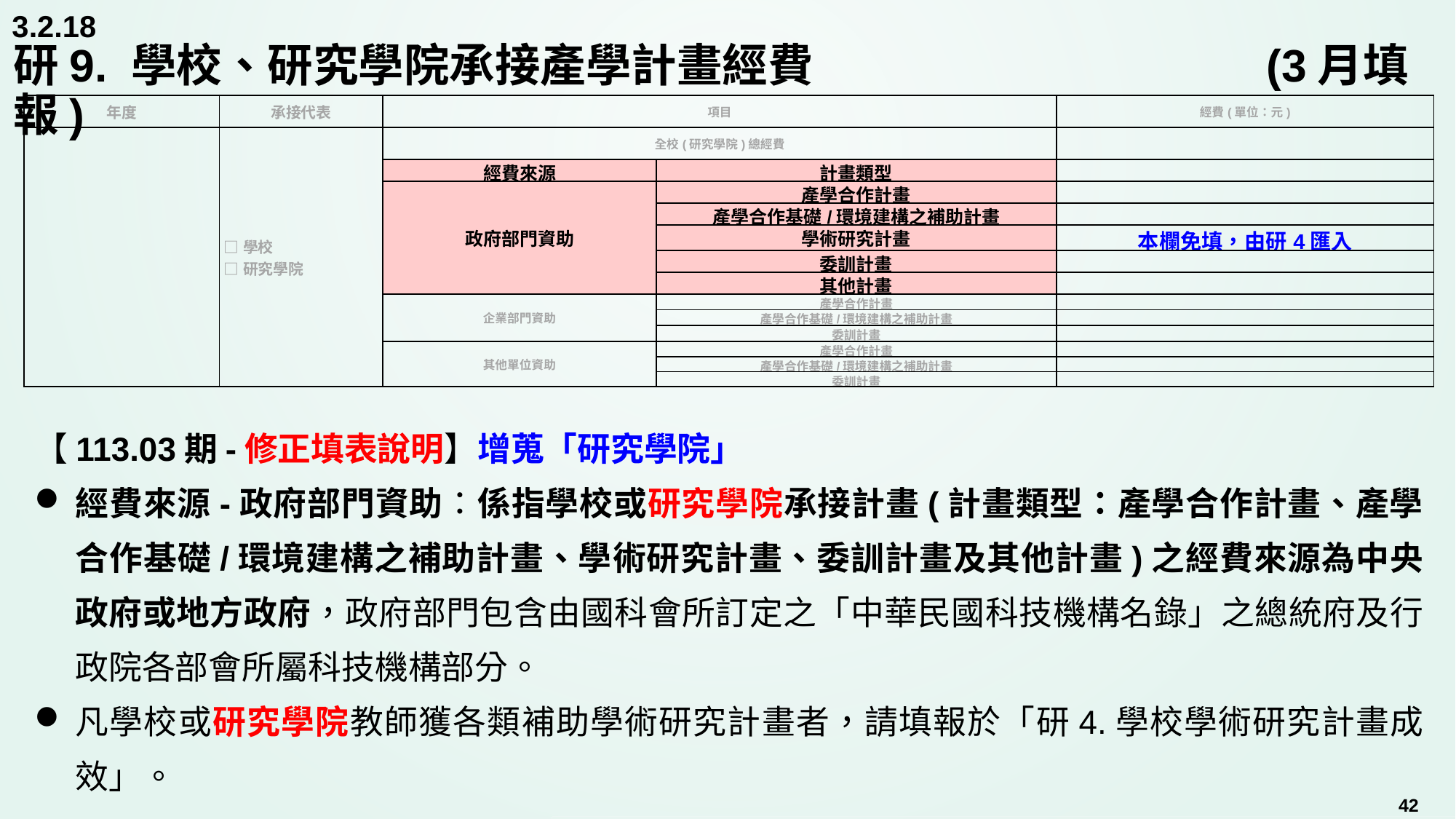

3.2.18
研9. 學校、研究學院承接產學計畫經費		     		    (3月填報)
| 年度 | 承接代表 | 項目 |  | 經費(單位：元) |
| --- | --- | --- | --- | --- |
|  | □學校 □研究學院 | 全校(研究學院)總經費 |  |  |
|  |  | 經費來源 | 計畫類型 |  |
|  |  | 政府部門資助 | 產學合作計畫 |  |
|  |  |  | 產學合作基礎/環境建構之補助計畫 |  |
|  |  |  | 學術研究計畫 | 本欄免填，由研4匯入 |
|  |  |  | 委訓計畫 |  |
|  |  |  | 其他計畫 |  |
|  |  | 企業部門資助 | 產學合作計畫 |  |
|  |  |  | 產學合作基礎/環境建構之補助計畫 |  |
|  |  |  | 委訓計畫 |  |
|  |  | 其他單位資助 | 產學合作計畫 |  |
|  |  |  | 產學合作基礎/環境建構之補助計畫 |  |
|  |  |  | 委訓計畫 |  |
【113.03期-修正填表說明】增蒐「研究學院」
經費來源-政府部門資助：係指學校或研究學院承接計畫(計畫類型：產學合作計畫、產學合作基礎/環境建構之補助計畫、學術研究計畫、委訓計畫及其他計畫)之經費來源為中央政府或地方政府，政府部門包含由國科會所訂定之「中華民國科技機構名錄」之總統府及行政院各部會所屬科技機構部分。
凡學校或研究學院教師獲各類補助學術研究計畫者，請填報於「研4.學校學術研究計畫成效」。